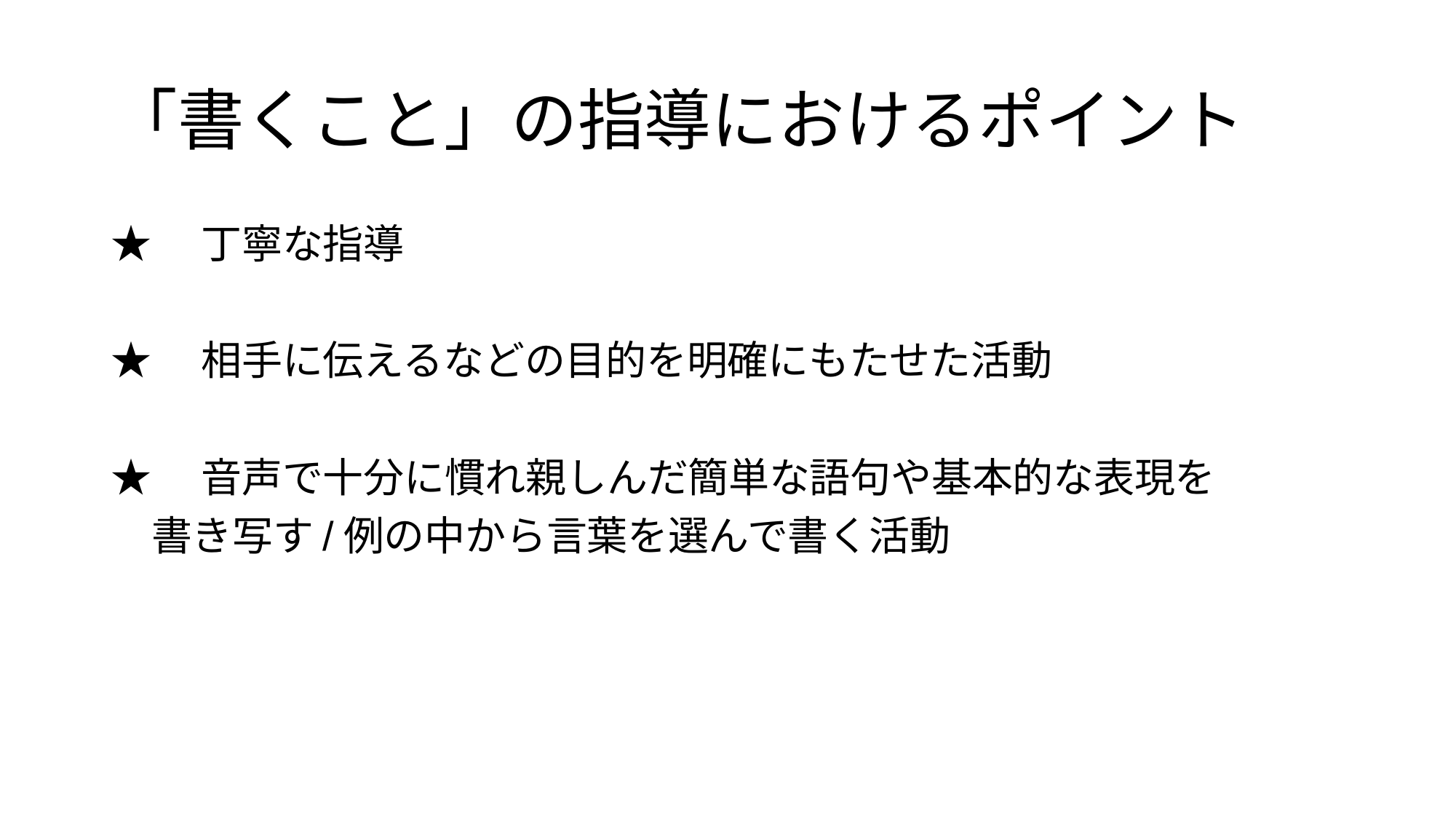

# 「書くこと」の指導におけるポイント
★　丁寧な指導

★　相手に伝えるなどの目的を明確にもたせた活動

★　音声で十分に慣れ親しんだ簡単な語句や基本的な表現を
　書き写す/例の中から言葉を選んで書く活動